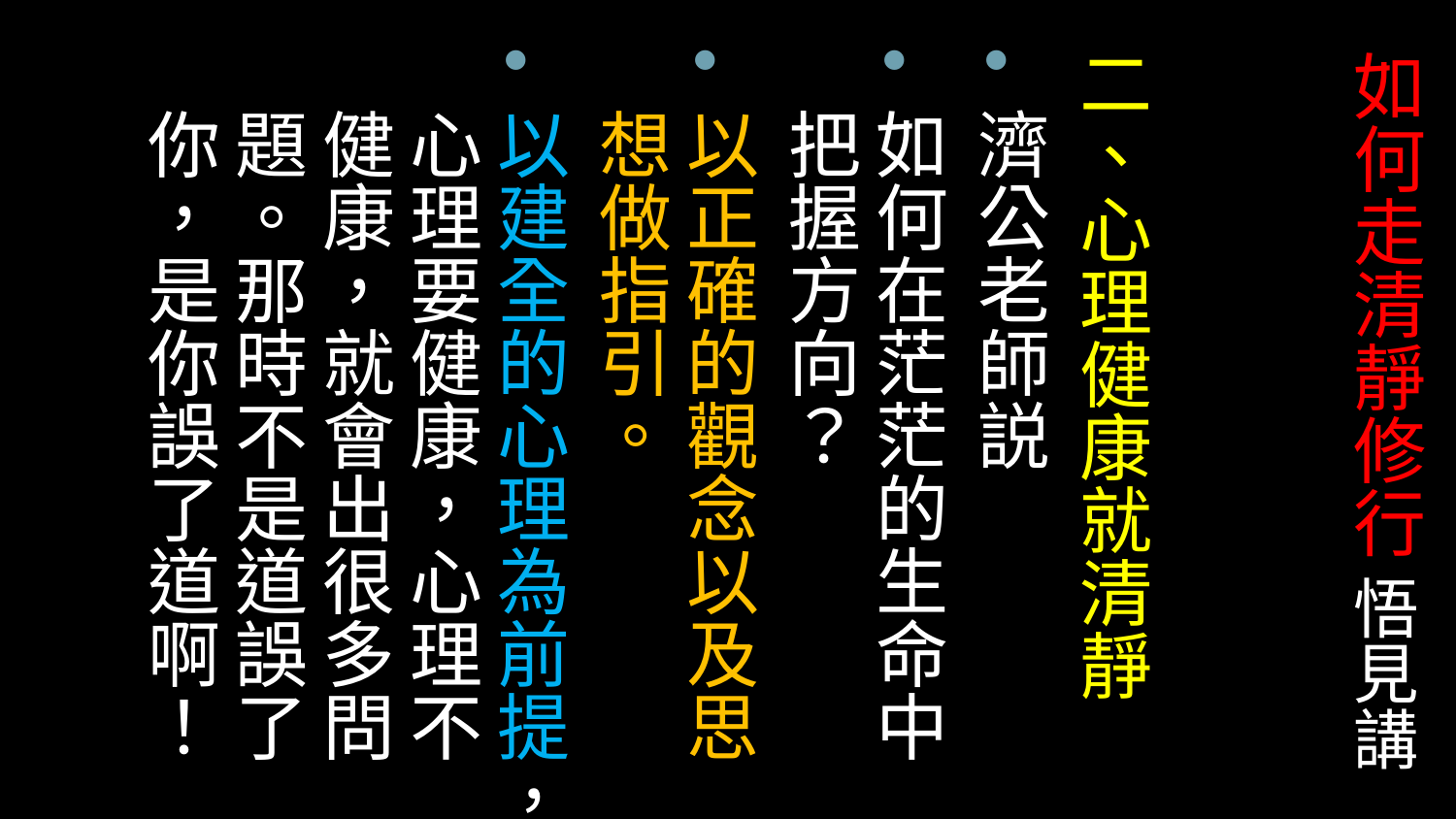

二、心理健康就清靜
濟公老師説
如何在茫茫的生命中把握方向？
以正確的觀念以及思想做指引。
以建全的心理為前提，心理要健康，心理不健康，就會出很多問題。那時不是道誤了你，是你誤了道啊！

# 如何走清靜修行 悟見講